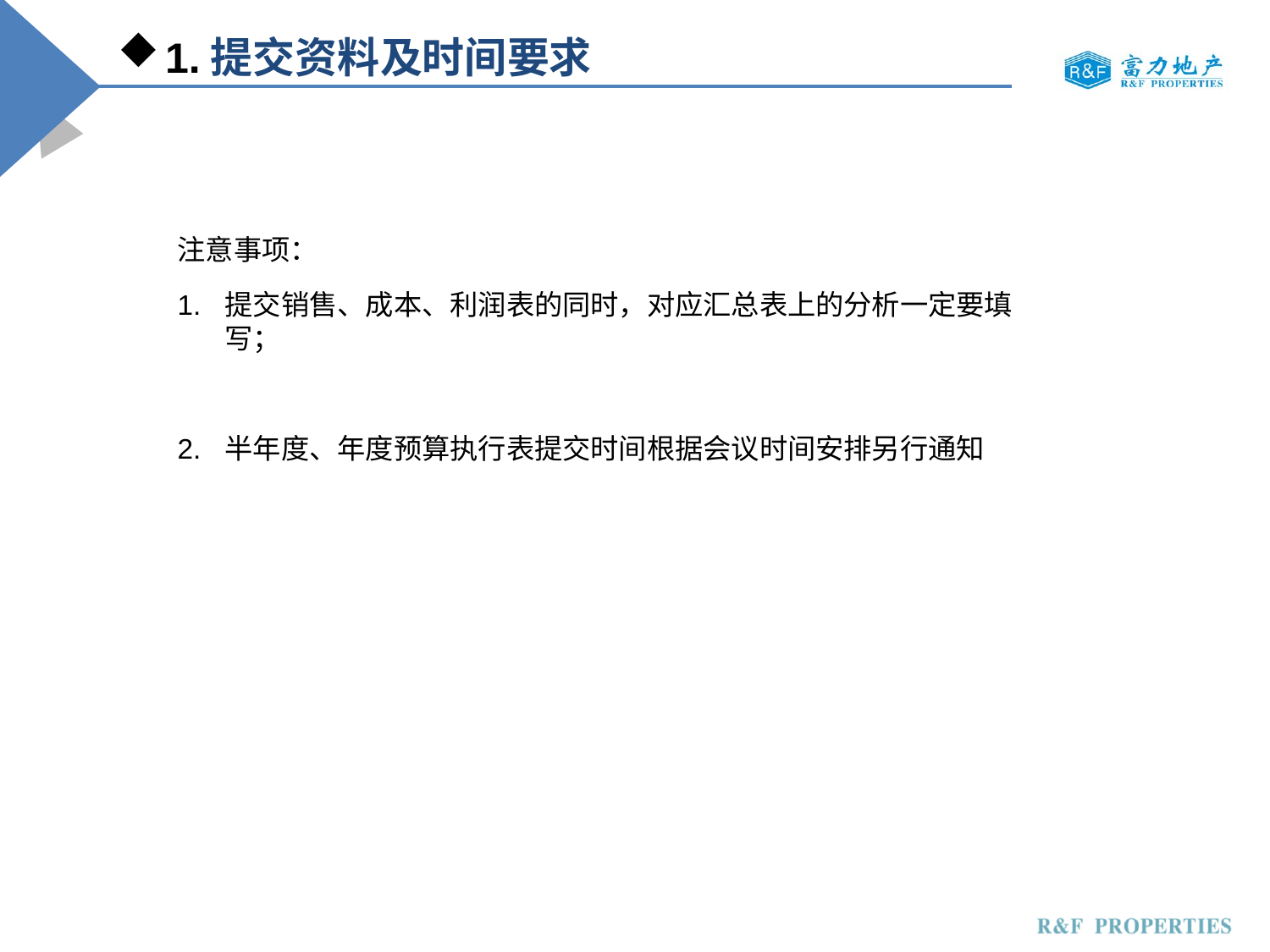

1.提交资料及时间要求
注意事项：
提交销售、成本、利润表的同时，对应汇总表上的分析一定要填写；

半年度、年度预算执行表提交时间根据会议时间安排另行通知